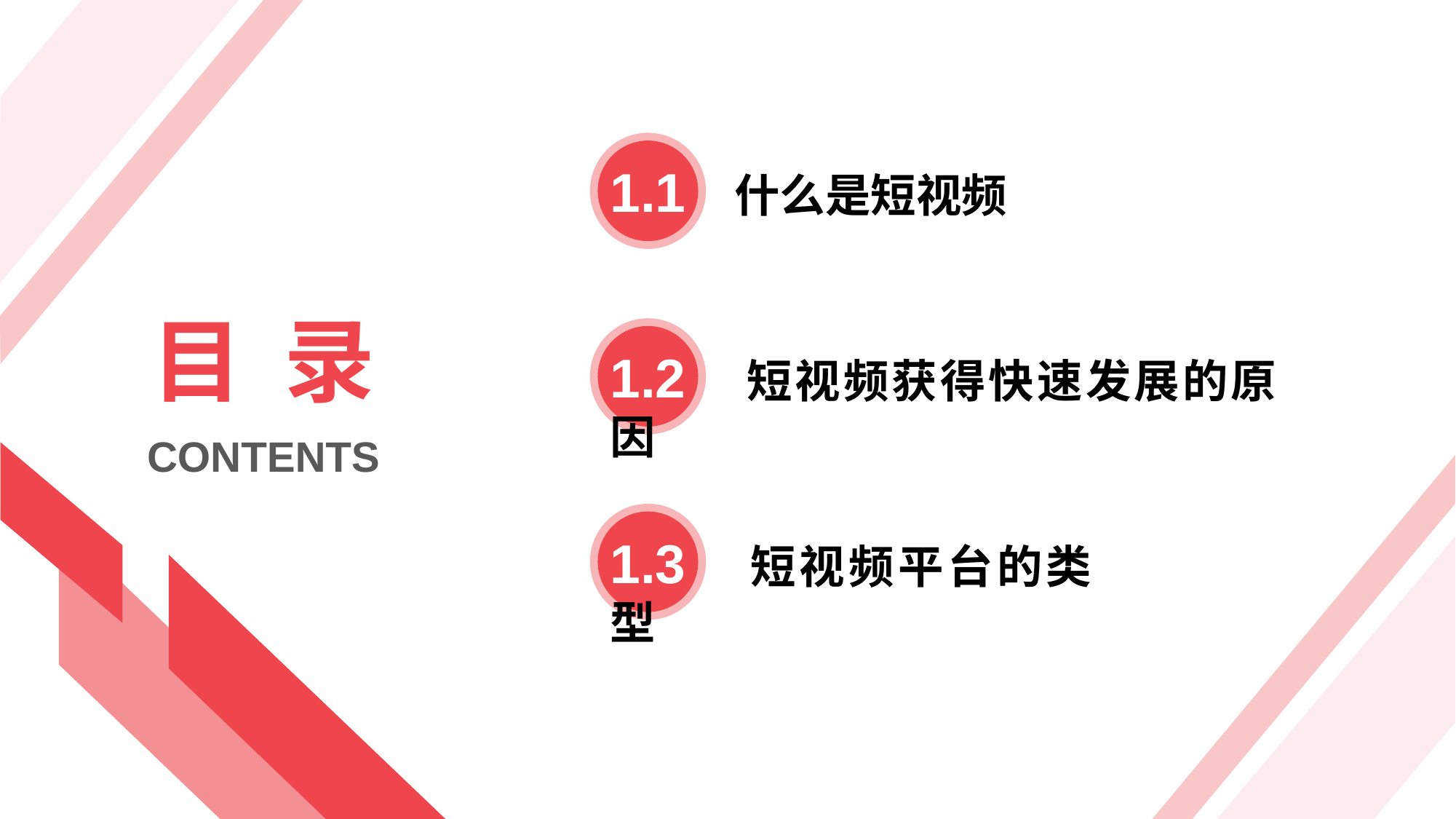

1.1   什么是短视频
目  录
CONTENTS

1.2   短视频获得快速发展的原因

1.3   短视频平台的类型